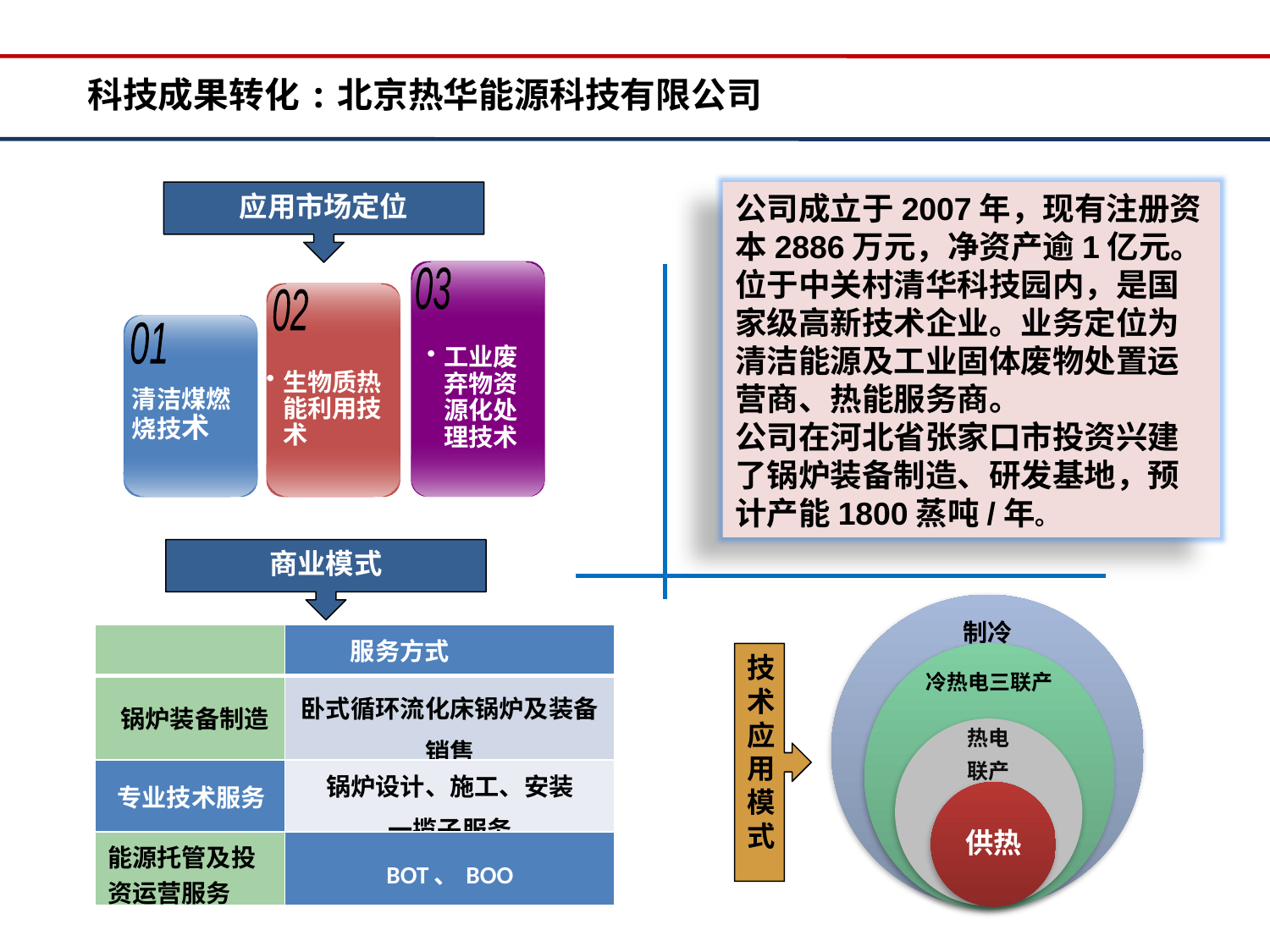

科技成果转化:北京热华能源科技有限公司

应用市场定位
公司成立于2007年，现有注册资本2886万元，净资产逾1亿元。位于中关村清华科技园内，是国家级高新技术企业。业务定位为清洁能源及工业固体废物处置运营商、热能服务商。
公司在河北省张家口市投资兴建了锅炉装备制造、研发基地，预计产能1800蒸吨/年。

03

02

01
工业废弃物资源化处理技术
生物质热能利用技术
清洁煤燃烧技术
商业模式
制冷
冷热电三联产
热电
联产
供热
|  | 服务方式 |
| --- | --- |
| 锅炉装备制造 | 卧式循环流化床锅炉及装备销售 |
| 专业技术服务 | 锅炉设计、施工、安装 一揽子服务 |
技术应用模式
| 能源托管及投资运营服务 | BOT、BOO |
| --- | --- |